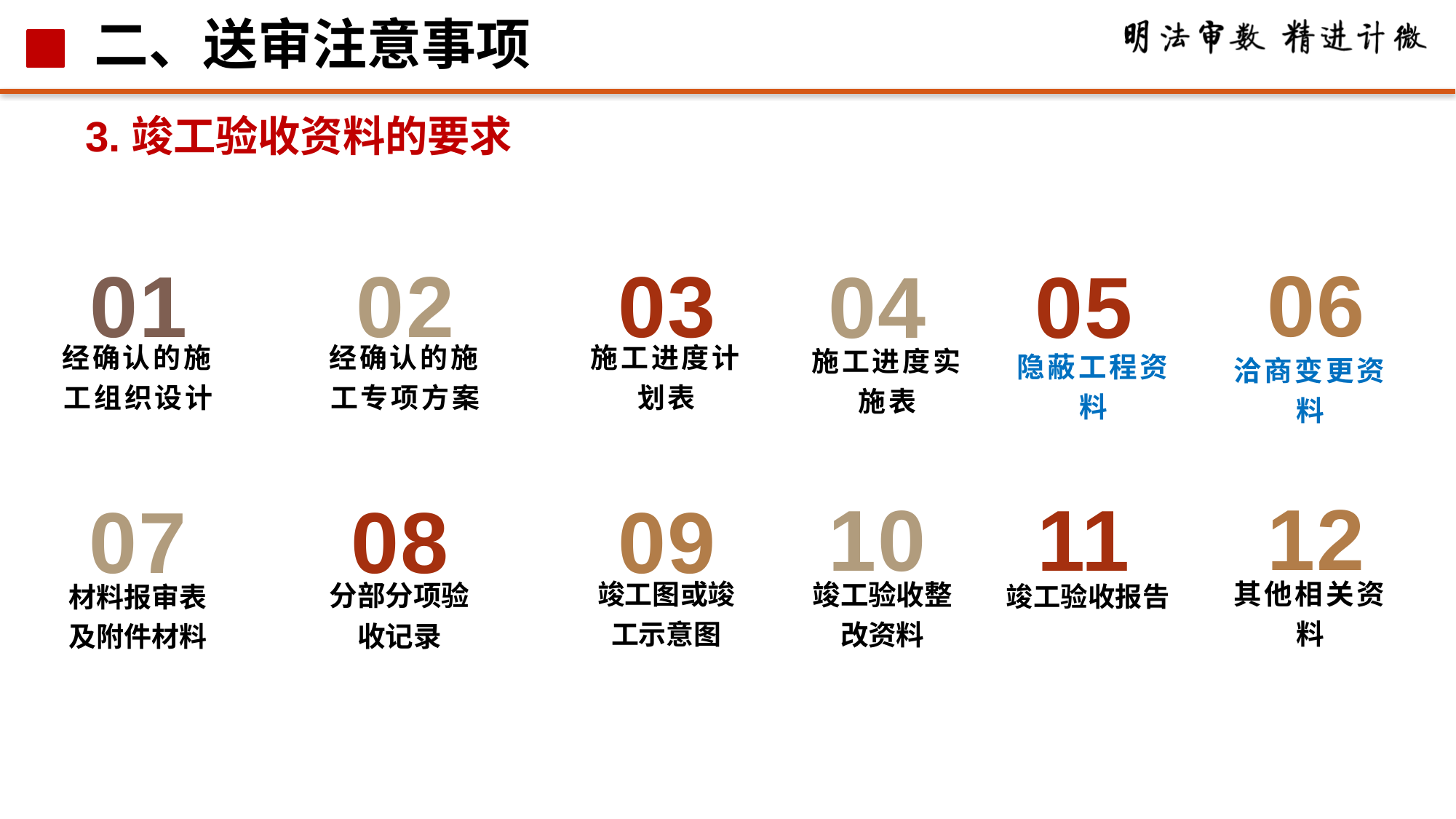

# 二、送审注意事项
3.竣工验收资料的要求
06
01
02
03
05
04
经确认的施工组织设计
经确认的施工专项方案
施工进度计划表
施工进度实施表
隐蔽工程资料
洽商变更资料
12
11
10
07
08
09
竣工验收报告
其他相关资料
竣工图或竣工示意图
竣工验收整改资料
分部分项验收记录
材料报审表及附件材料